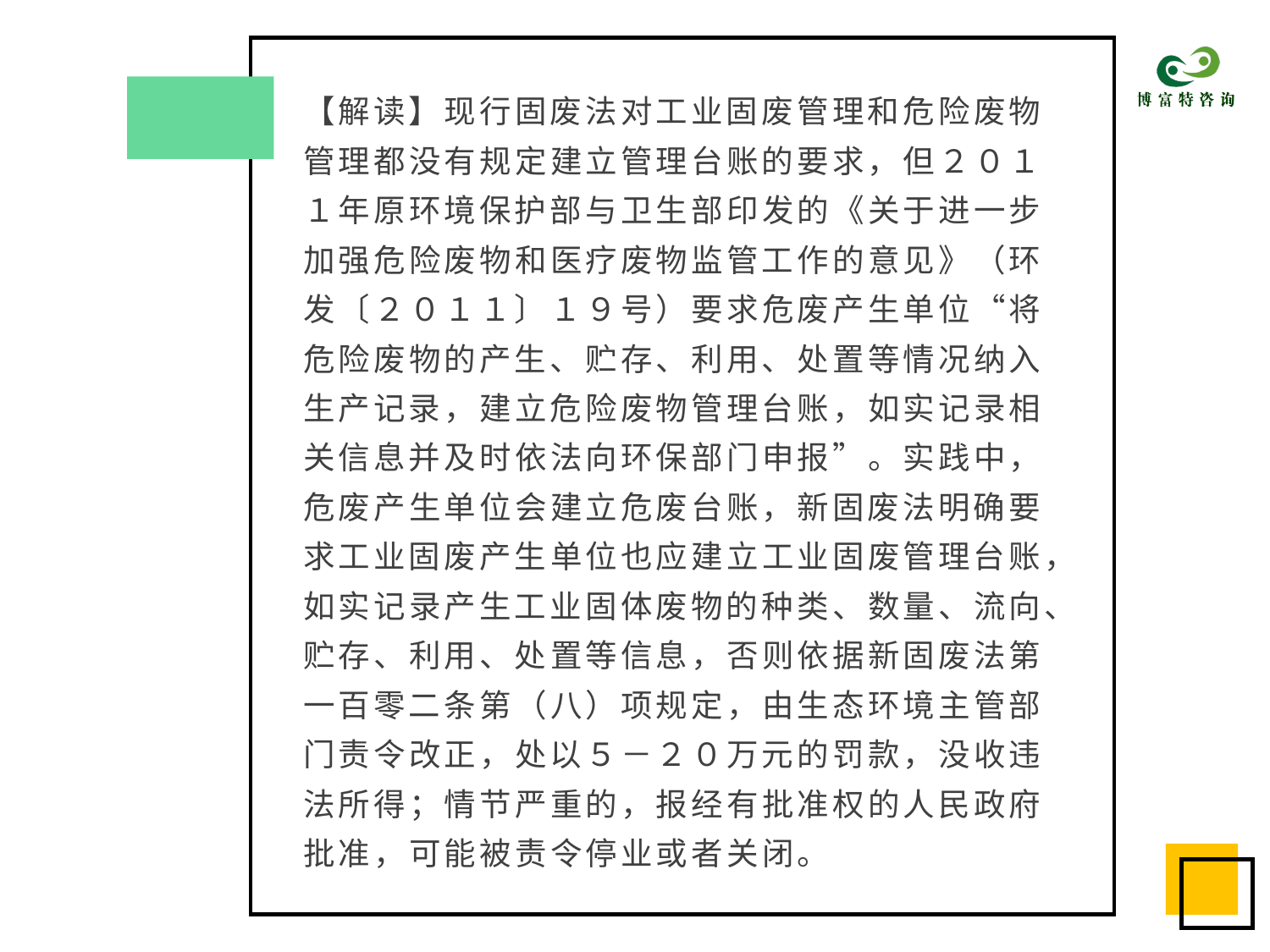

【解读】现行固废法对工业固废管理和危险废物管理都没有规定建立管理台账的要求，但２０１１年原环境保护部与卫生部印发的《关于进一步加强危险废物和医疗废物监管工作的意见》（环发〔２０１１〕１９号）要求危废产生单位“将危险废物的产生、贮存、利用、处置等情况纳入生产记录，建立危险废物管理台账，如实记录相关信息并及时依法向环保部门申报”。实践中，危废产生单位会建立危废台账，新固废法明确要求工业固废产生单位也应建立工业固废管理台账，如实记录产生工业固体废物的种类、数量、流向、贮存、利用、处置等信息，否则依据新固废法第一百零二条第（八）项规定，由生态环境主管部门责令改正，处以５－２０万元的罚款，没收违法所得；情节严重的，报经有批准权的人民政府批准，可能被责令停业或者关闭。